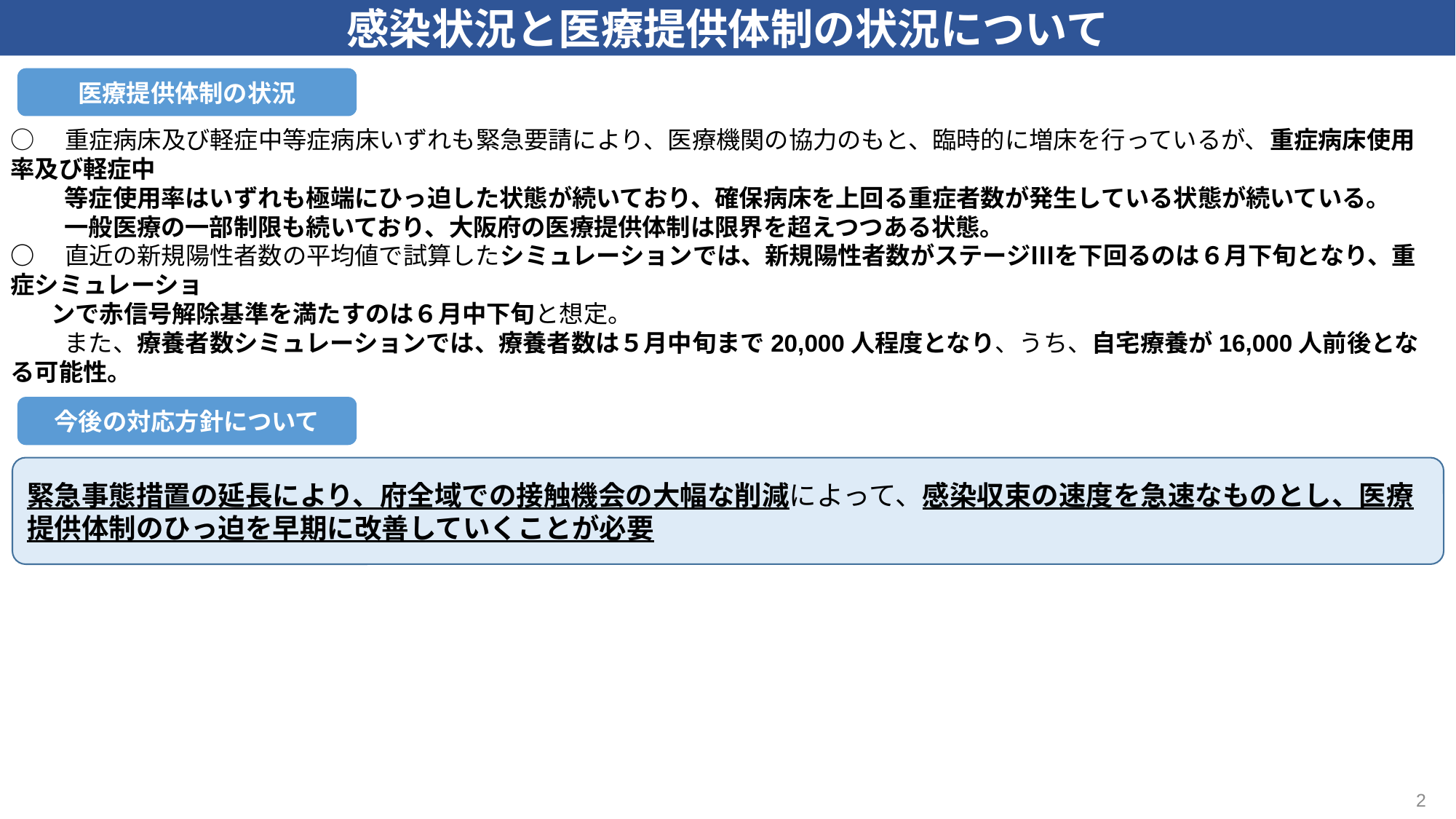

感染状況と医療提供体制の状況について

○　重症病床及び軽症中等症病床いずれも緊急要請により、医療機関の協力のもと、臨時的に増床を行っているが、重症病床使用率及び軽症中
　　 等症使用率はいずれも極端にひっ迫した状態が続いており、確保病床を上回る重症者数が発生している状態が続いている。
　　 一般医療の一部制限も続いており、大阪府の医療提供体制は限界を超えつつある状態。
○　直近の新規陽性者数の平均値で試算したシミュレーションでは、新規陽性者数がステージⅢを下回るのは６月下旬となり、重症シミュレーショ
　   ンで赤信号解除基準を満たすのは６月中下旬と想定。
　　 また、療養者数シミュレーションでは、療養者数は５月中旬まで20,000人程度となり、うち、自宅療養が16,000人前後となる可能性。
医療提供体制の状況
今後の対応方針について
緊急事態措置の延長により、府全域での接触機会の大幅な削減によって、感染収束の速度を急速なものとし、医療提供体制のひっ迫を早期に改善していくことが必要
2